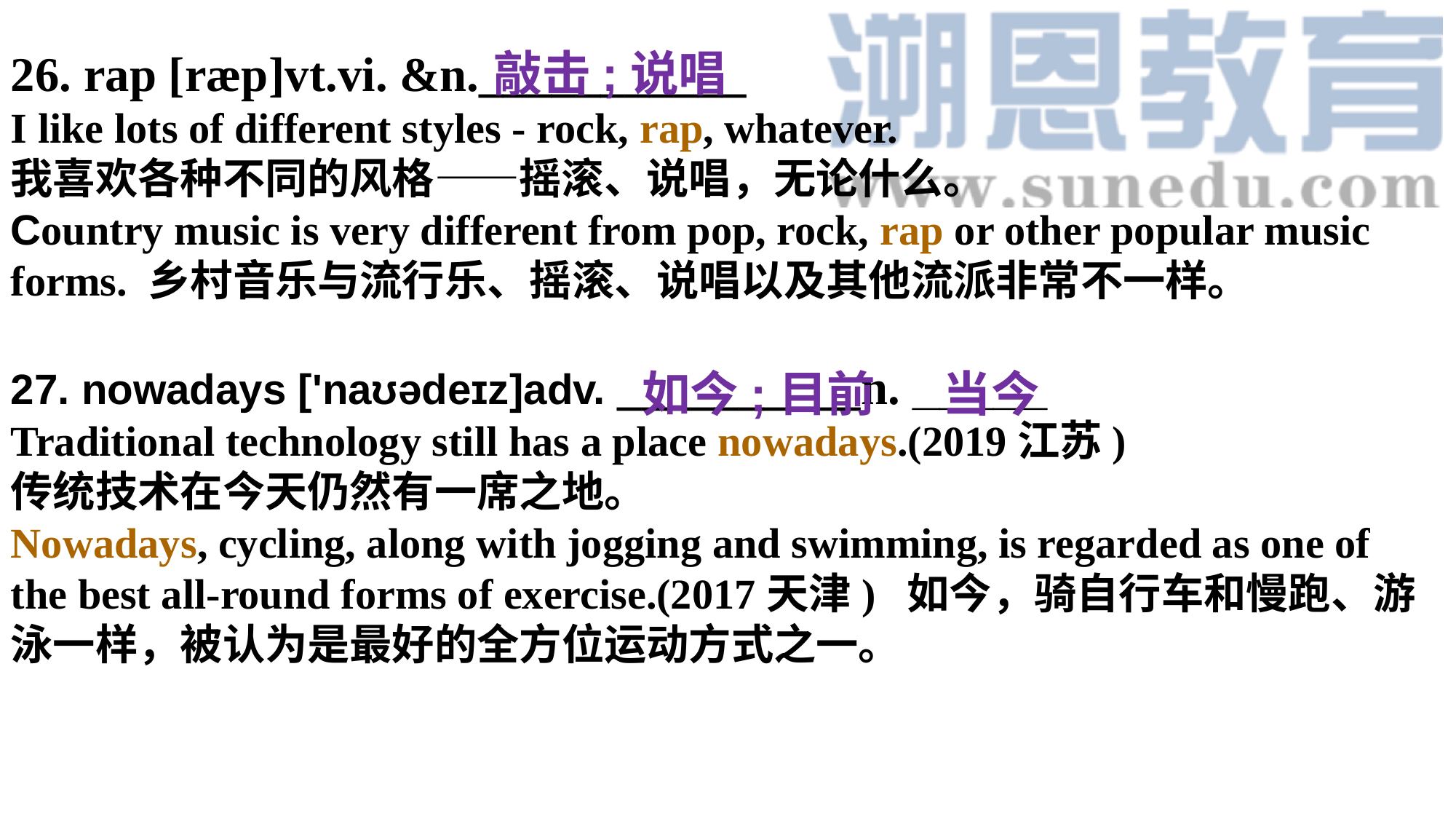

26. rap [ræp]vt.vi. &n.___________
I like lots of different styles - rock, rap, whatever.
我喜欢各种不同的风格——摇滚、说唱，无论什么。Country music is very different from pop, rock, rap or other popular music forms. 乡村音乐与流行乐、摇滚、说唱以及其他流派非常不一样。 27. nowadays ['naʊədeɪz]adv. __________n. _____
Traditional technology still has a place nowadays.(2019江苏)
传统技术在今天仍然有一席之地。
Nowadays, cycling, along with jogging and swimming, is regarded as one of the best all-round forms of exercise.(2017天津)  如今，骑自行车和慢跑、游泳一样，被认为是最好的全方位运动方式之一。
敲击;说唱
如今;目前
当今